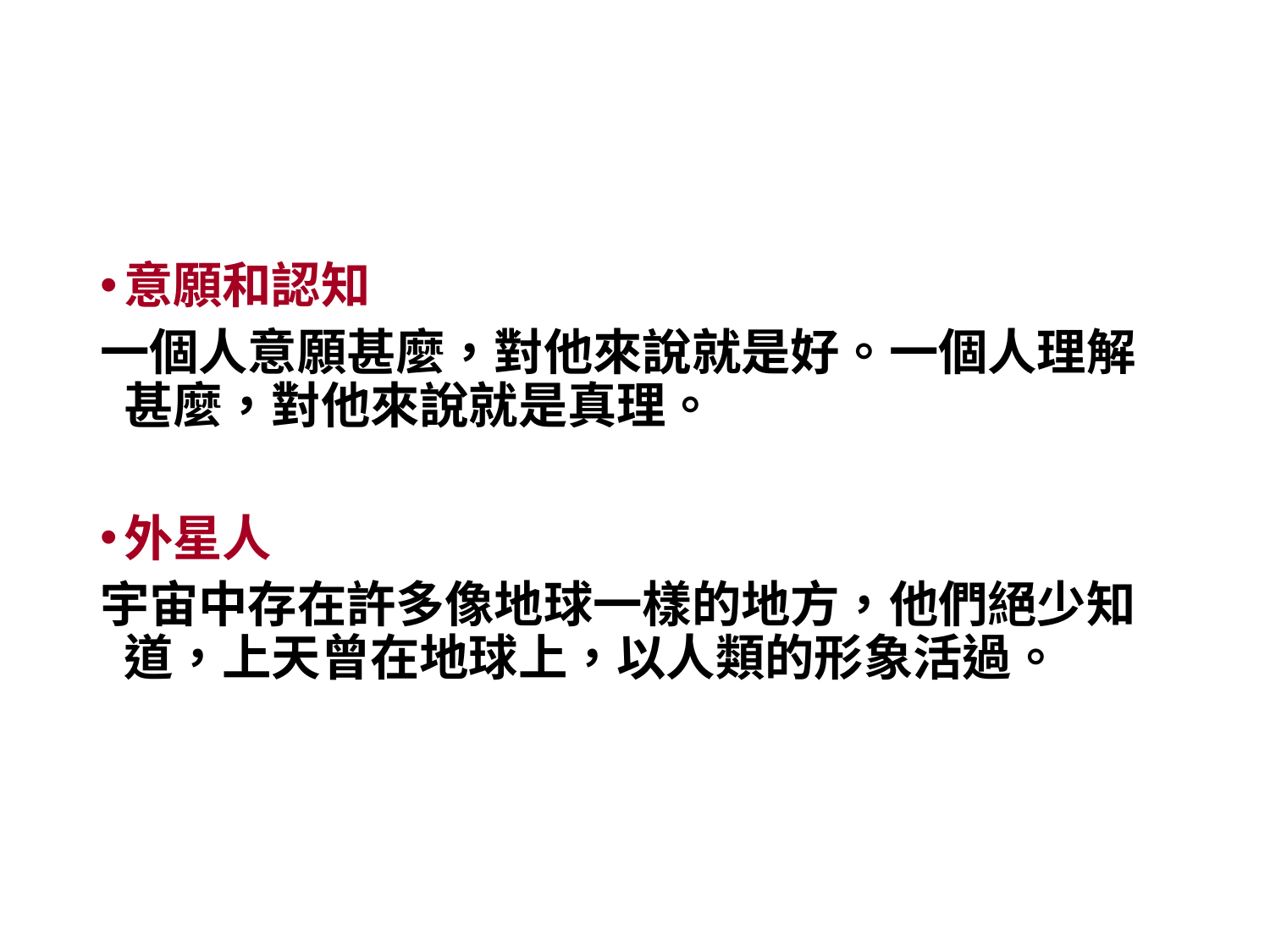

#

意願和認知
一個人意願甚麼，對他來說就是好。一個人理解甚麼，對他來說就是真理。

外星人
宇宙中存在許多像地球一樣的地方，他們絕少知道，上天曾在地球上，以人類的形象活過。